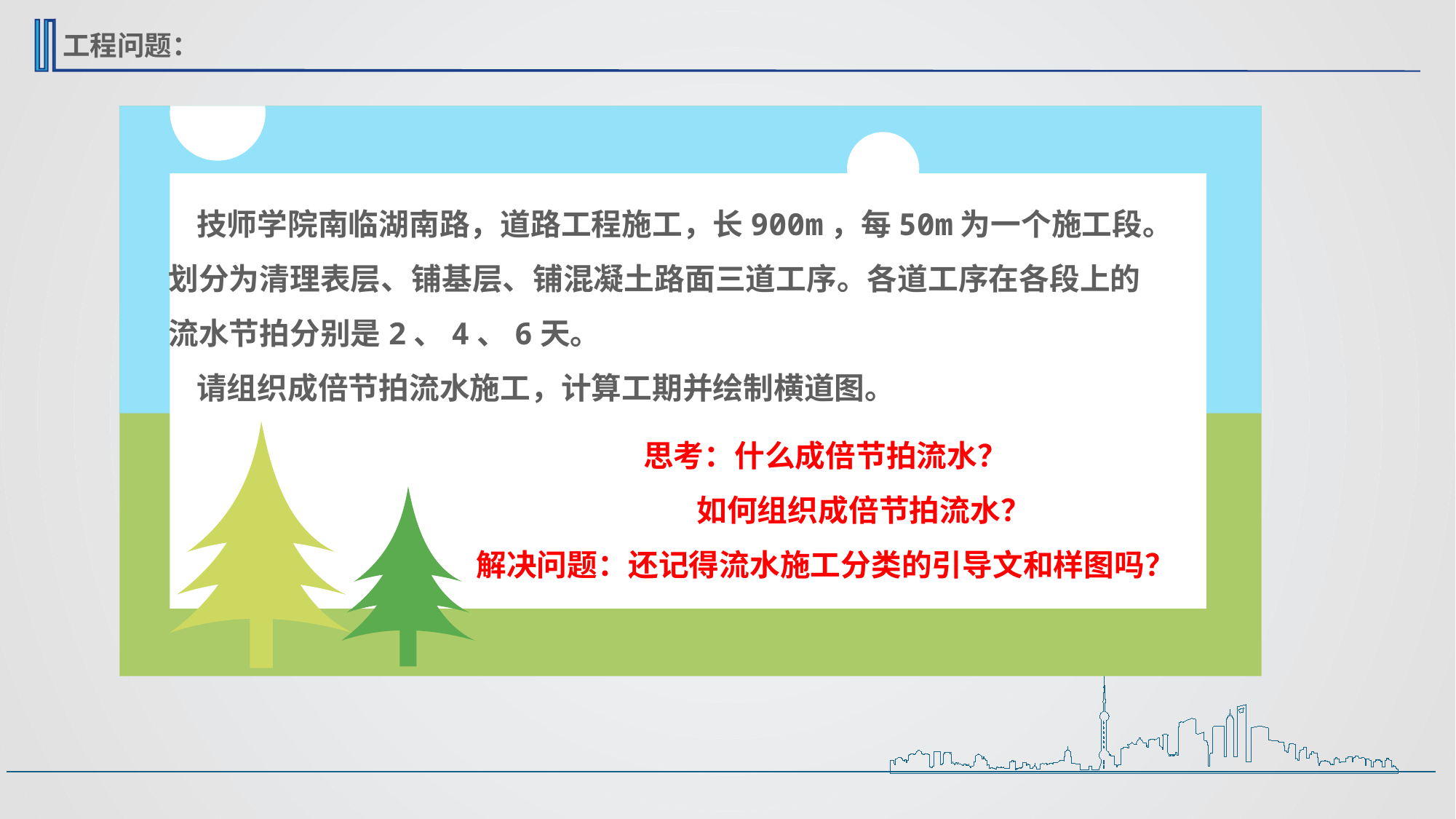

工程问题：

   技师学院南临湖南路，道路工程施工，长900m，每50m为一个施工段。划分为清理表层、铺基层、铺混凝土路面三道工序。各道工序在各段上的流水节拍分别是2、4、6天。
   请组织成倍节拍流水施工，计算工期并绘制横道图。
思考：什么成倍节拍流水？
          如何组织成倍节拍流水？
解决问题：还记得流水施工分类的引导文和样图吗？